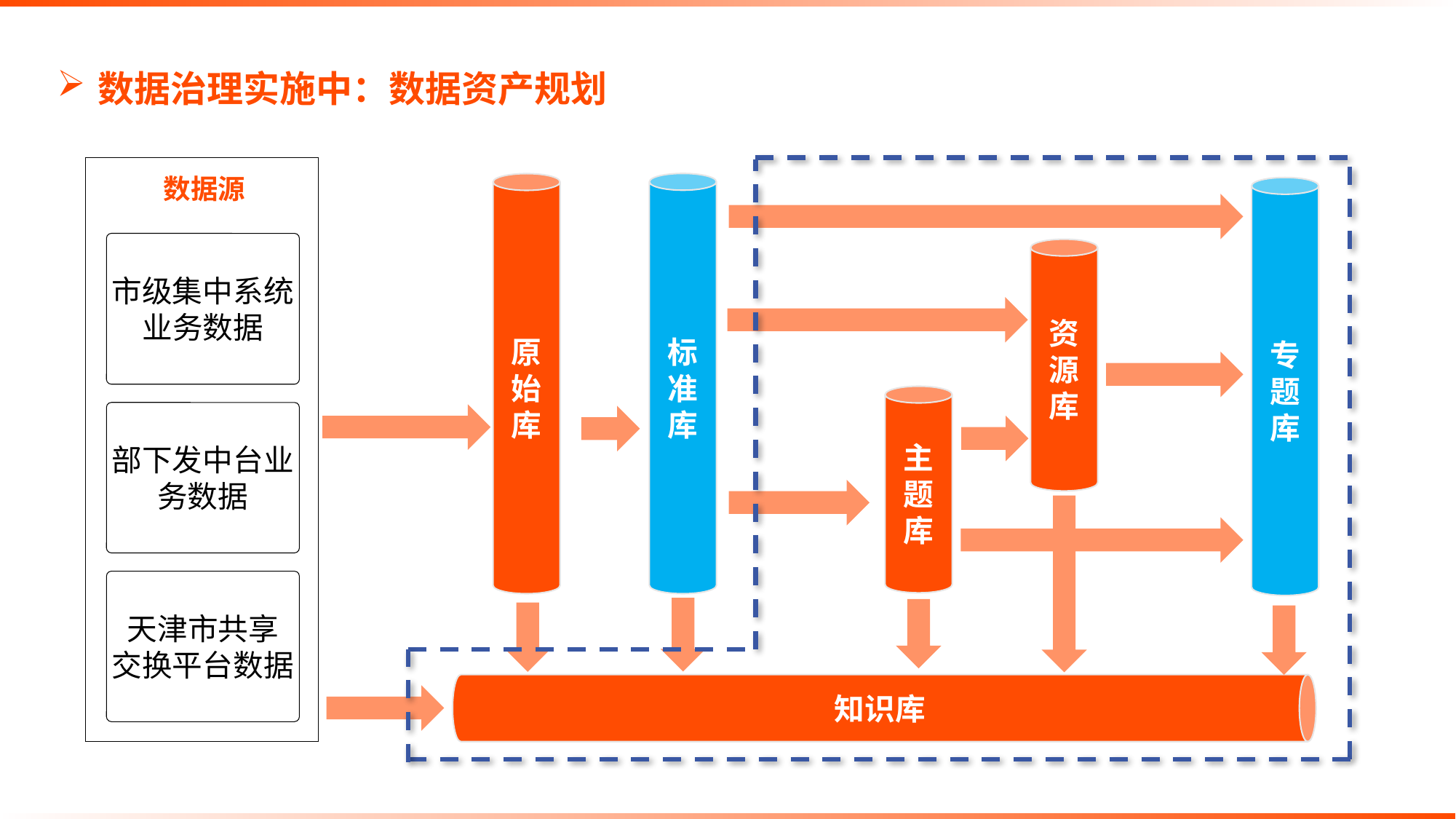

# 数据治理实施中：数据资产规划

数据源
标准库
原始库
专题库

市级集中系统业务数据
资源库
知识库

主题库
部下发中台业务数据

天津市共享
交换平台数据